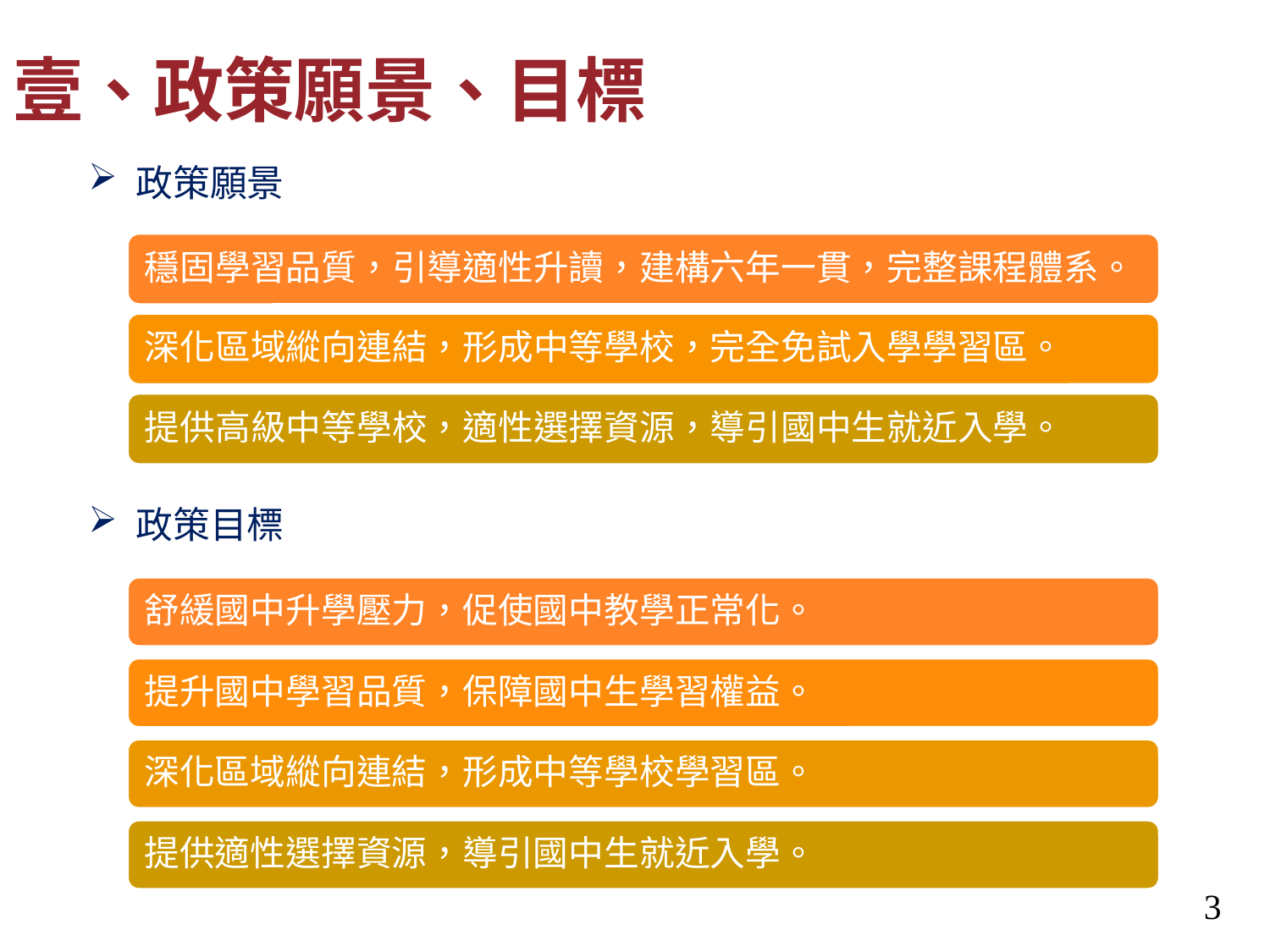

# 壹、政策願景、目標
政策願景

穩固學習品質，引導適性升讀，建構六年一貫，完整課程體系。
深化區域縱向連結，形成中等學校，完全免試入學學習區。
提供高級中等學校，適性選擇資源，導引國中生就近入學。
政策目標
舒緩國中升學壓力，促使國中教學正常化。
提升國中學習品質，保障國中生學習權益。
深化區域縱向連結，形成中等學校學習區。
提供適性選擇資源，導引國中生就近入學。
3